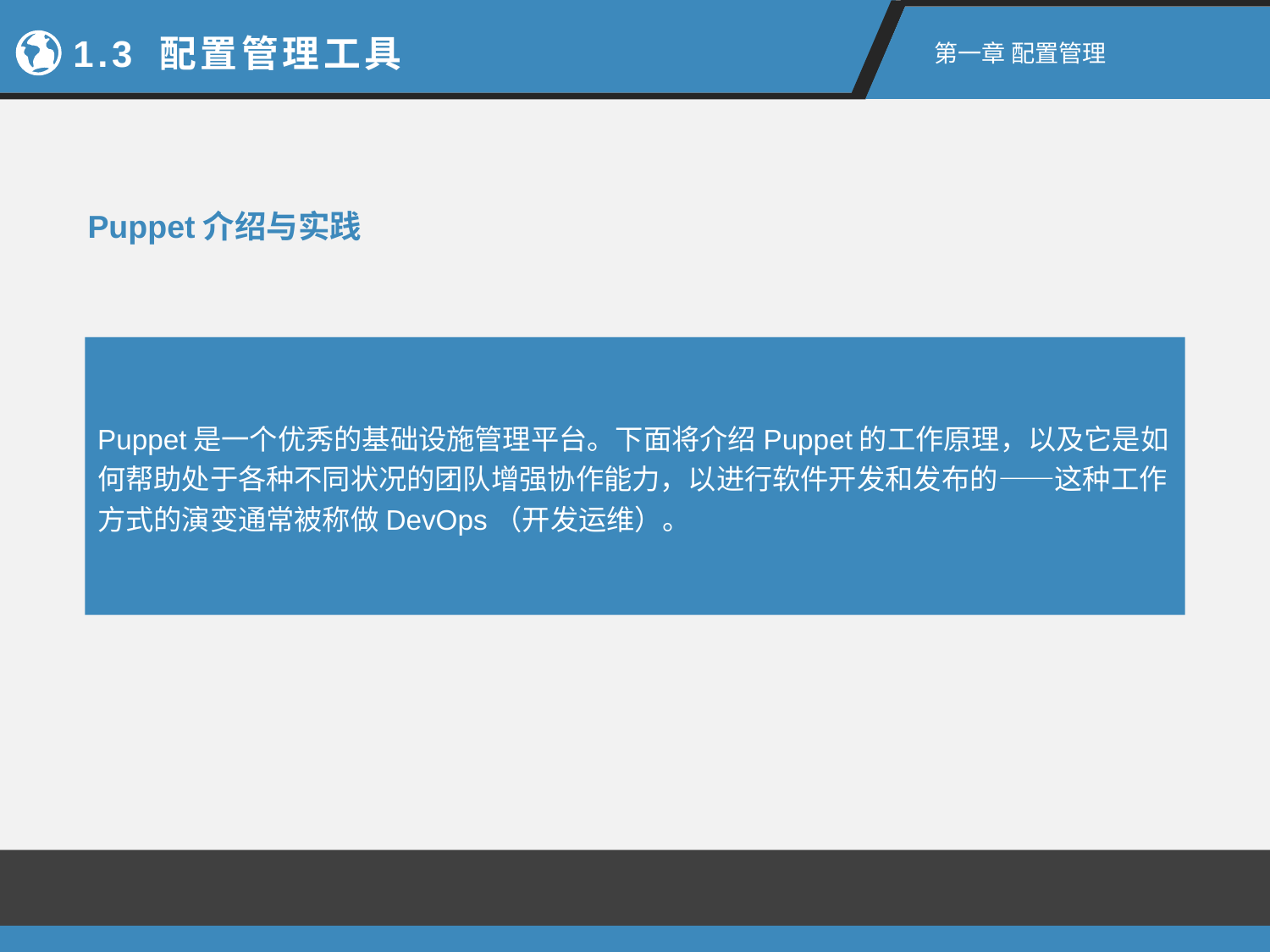

1.3 配置管理工具

第一章 配置管理
Puppet介绍与实践
Puppet是一个优秀的基础设施管理平台。下面将介绍Puppet的工作原理，以及它是如何帮助处于各种不同状况的团队增强协作能力，以进行软件开发和发布的——这种工作方式的演变通常被称做DevOps（开发运维）。